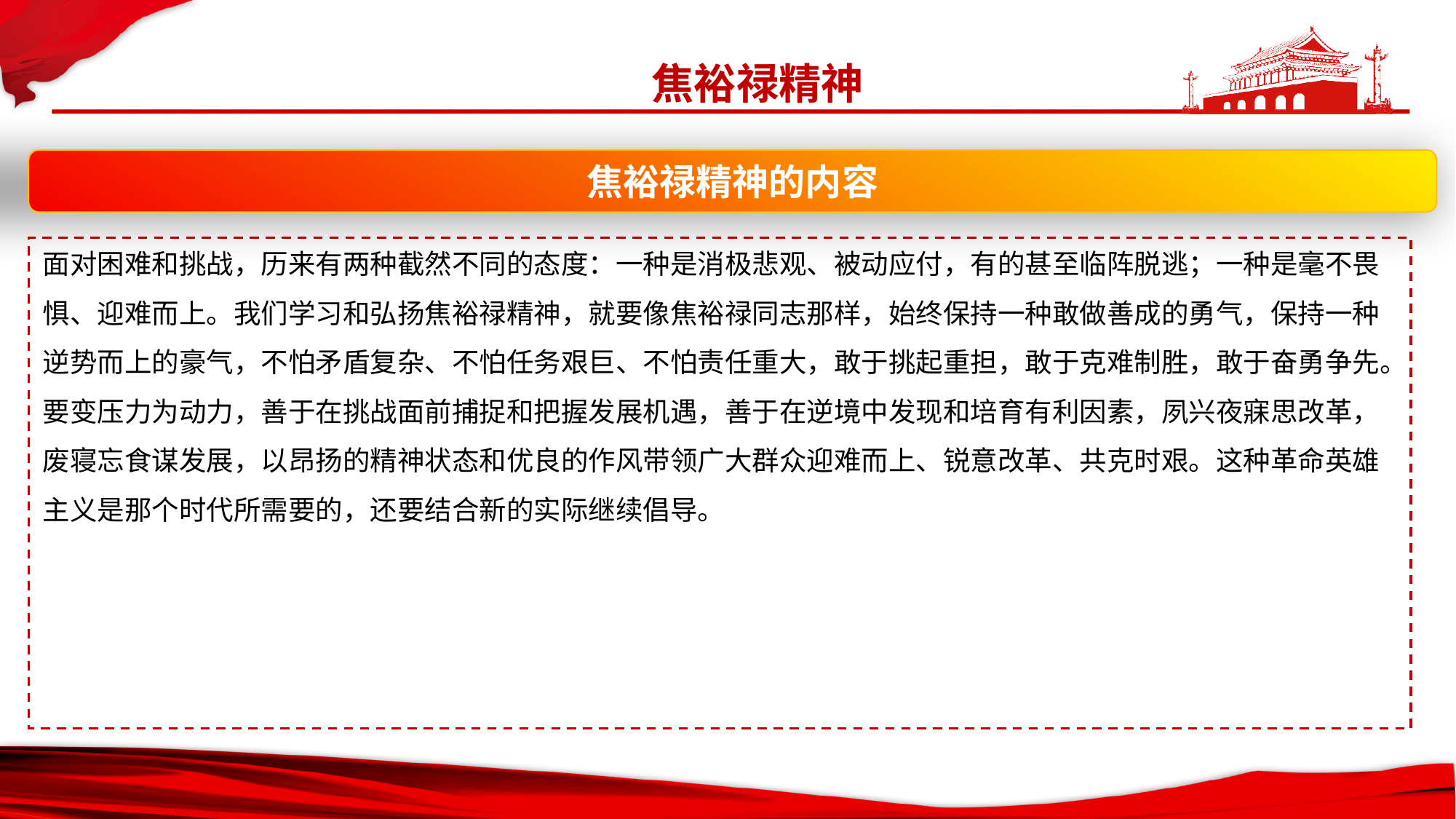

焦裕禄精神
焦裕禄精神的内容
面对困难和挑战，历来有两种截然不同的态度：一种是消极悲观、被动应付，有的甚至临阵脱逃；一种是毫不畏惧、迎难而上。我们学习和弘扬焦裕禄精神，就要像焦裕禄同志那样，始终保持一种敢做善成的勇气，保持一种逆势而上的豪气，不怕矛盾复杂、不怕任务艰巨、不怕责任重大，敢于挑起重担，敢于克难制胜，敢于奋勇争先。要变压力为动力，善于在挑战面前捕捉和把握发展机遇，善于在逆境中发现和培育有利因素，夙兴夜寐思改革，废寝忘食谋发展，以昂扬的精神状态和优良的作风带领广大群众迎难而上、锐意改革、共克时艰。这种革命英雄主义是那个时代所需要的，还要结合新的实际继续倡导。